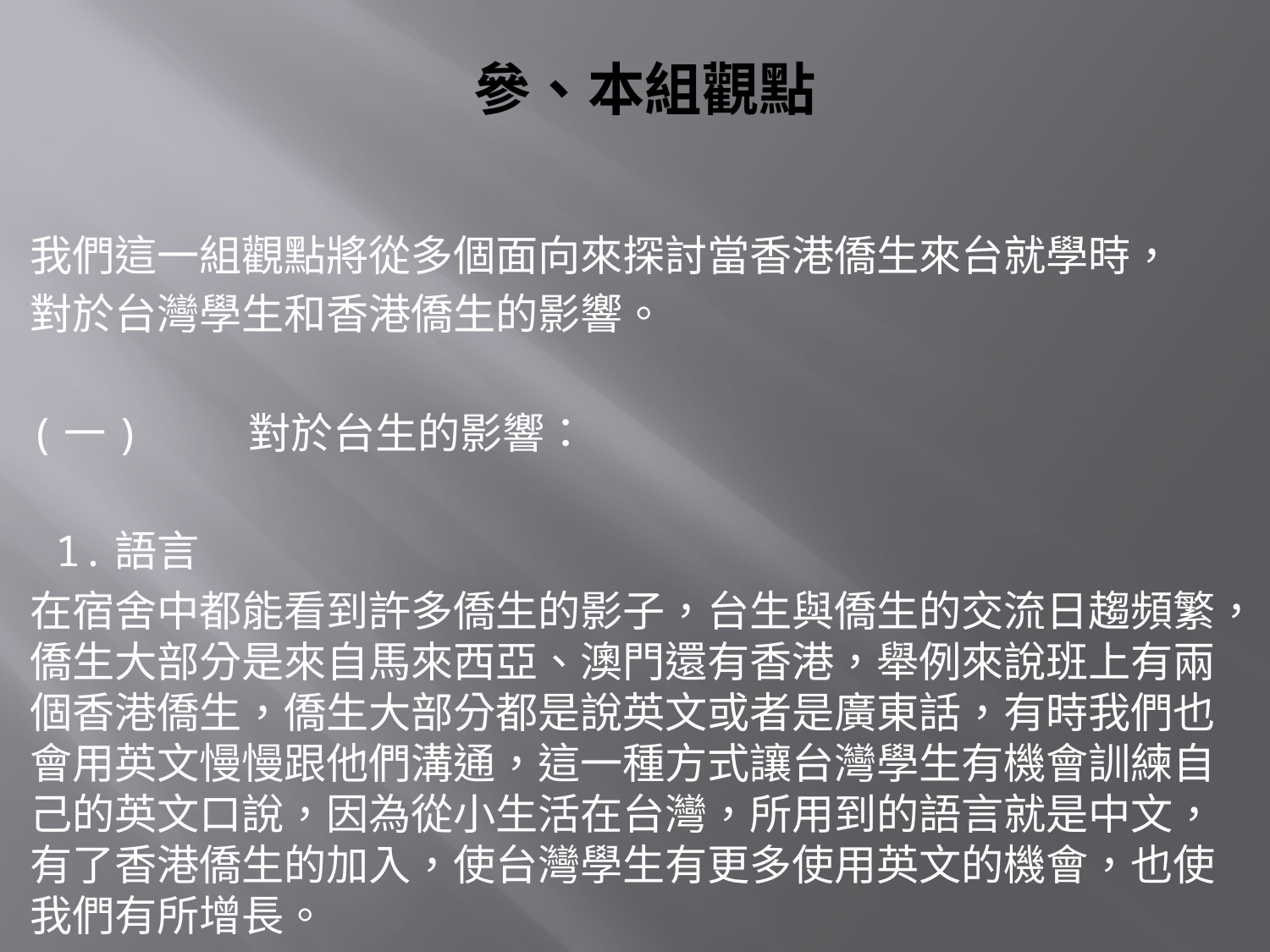

# 參、本組觀點
我們這一組觀點將從多個面向來探討當香港僑生來台就學時，
對於台灣學生和香港僑生的影響。

(一)	對於台生的影響：

 1.語言
在宿舍中都能看到許多僑生的影子，台生與僑生的交流日趨頻繁，僑生大部分是來自馬來西亞、澳門還有香港，舉例來說班上有兩個香港僑生，僑生大部分都是說英文或者是廣東話，有時我們也會用英文慢慢跟他們溝通，這一種方式讓台灣學生有機會訓練自己的英文口說，因為從小生活在台灣，所用到的語言就是中文，有了香港僑生的加入，使台灣學生有更多使用英文的機會，也使我們有所增長。